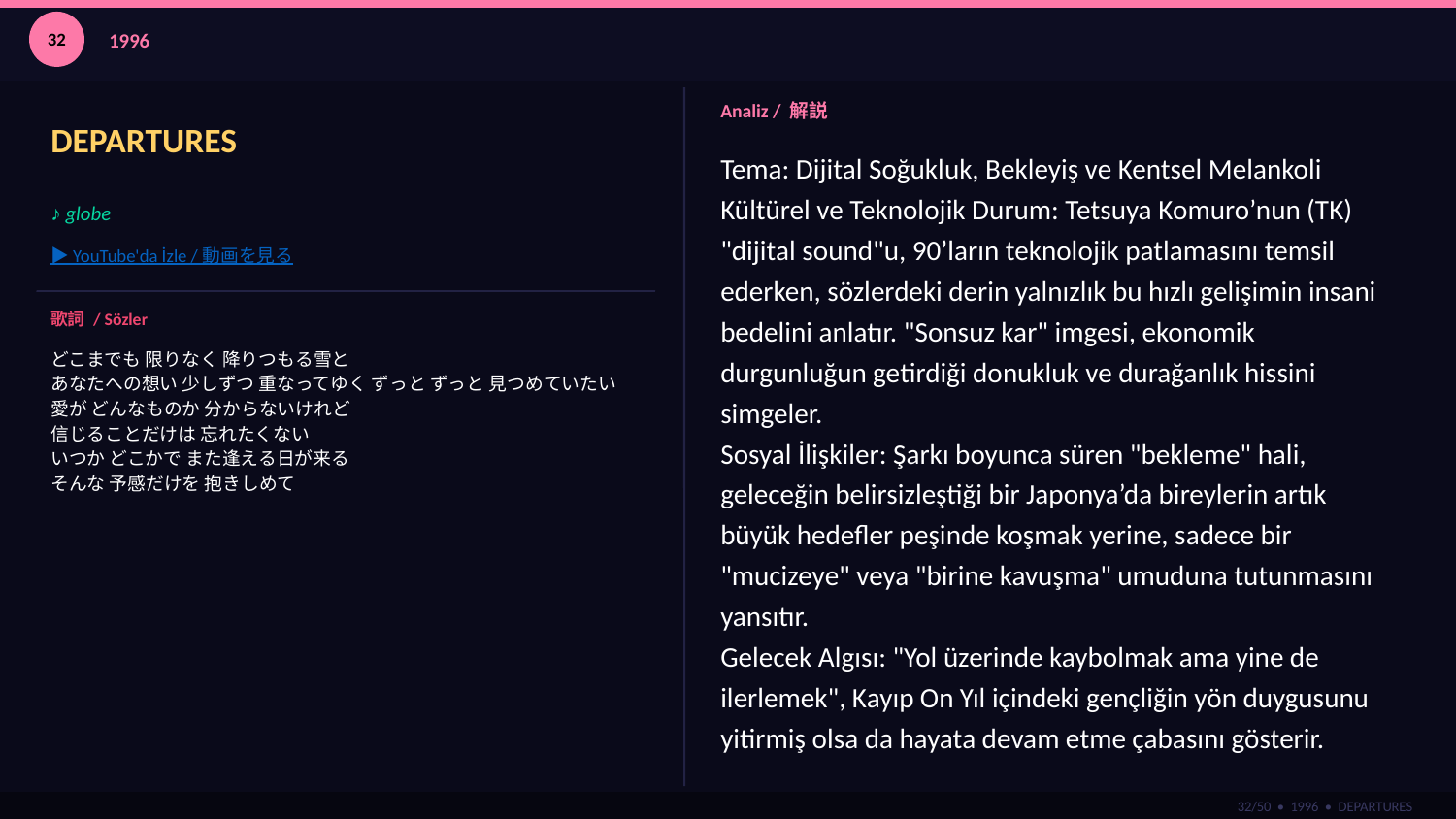

32
1996
DEPARTURES

Analiz / 解説
Tema: Dijital Soğukluk, Bekleyiş ve Kentsel Melankoli
Kültürel ve Teknolojik Durum: Tetsuya Komuro’nun (TK) "dijital sound"u, 90’ların teknolojik patlamasını temsil ederken, sözlerdeki derin yalnızlık bu hızlı gelişimin insani bedelini anlatır. "Sonsuz kar" imgesi, ekonomik durgunluğun getirdiği donukluk ve durağanlık hissini simgeler.
Sosyal İlişkiler: Şarkı boyunca süren "bekleme" hali, geleceğin belirsizleştiği bir Japonya’da bireylerin artık büyük hedefler peşinde koşmak yerine, sadece bir "mucizeye" veya "birine kavuşma" umuduna tutunmasını yansıtır.
Gelecek Algısı: "Yol üzerinde kaybolmak ama yine de ilerlemek", Kayıp On Yıl içindeki gençliğin yön duygusunu yitirmiş olsa da hayata devam etme çabasını gösterir.
♪ globe
▶ YouTube'da İzle / 動画を見る

歌詞 / Sözler
どこまでも 限りなく 降りつもる雪と
あなたへの想い 少しずつ 重なってゆく ずっと ずっと 見つめていたい
愛が どんなものか 分からないけれど
信じることだけは 忘れたくない
いつか どこかで また逢える日が来る
そんな 予感だけを 抱きしめて

32/50  •  1996  •  DEPARTURES